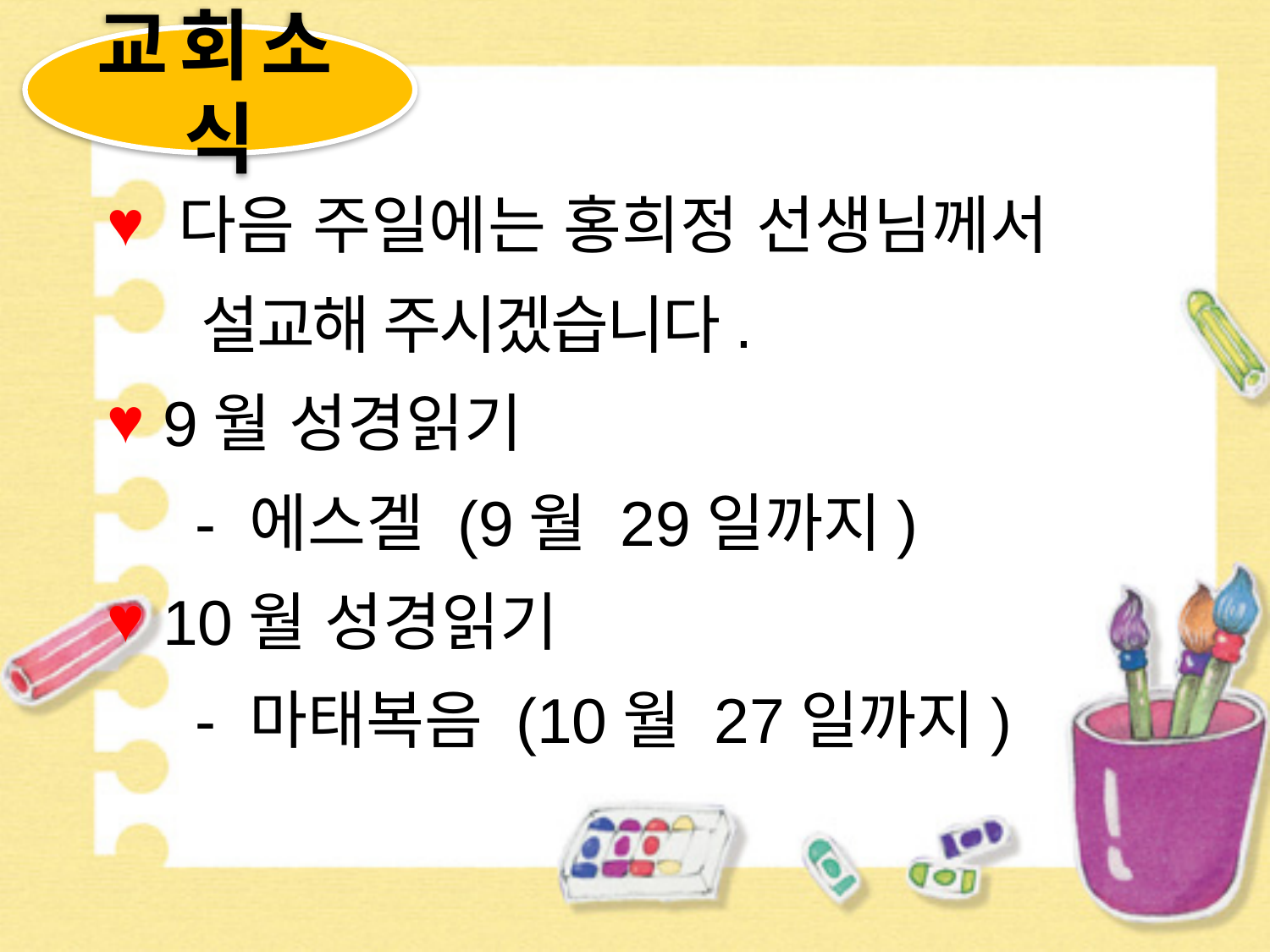

교회소식
 다음 주일에는 홍희정 선생님께서
     설교해 주시겠습니다.
 9월 성경읽기
     - 에스겔 (9월 29일까지)
 10월 성경읽기
     - 마태복음 (10월 27일까지)